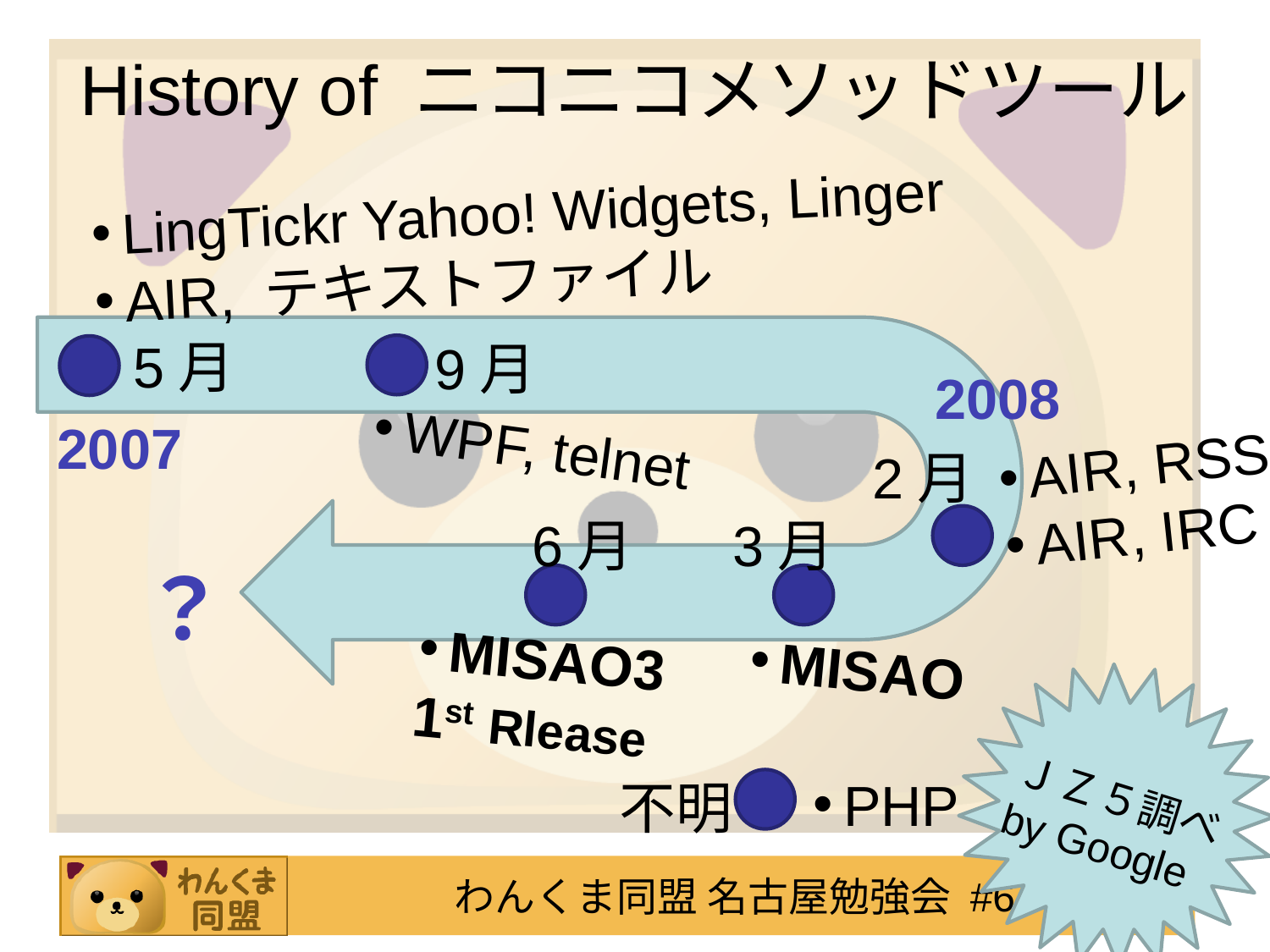

# History of ニコニコメソッドツール
LingTickr Yahoo! Widgets, Linger
AIR, テキストファイル
5月
9月

2008
2007
WPF, telnet
AIR, RSS
AIR, IRC
2月
6月
3月

？

MISAO3
1st Rlease
MISAO

ＪＺ５調べby Google
PHP
不明